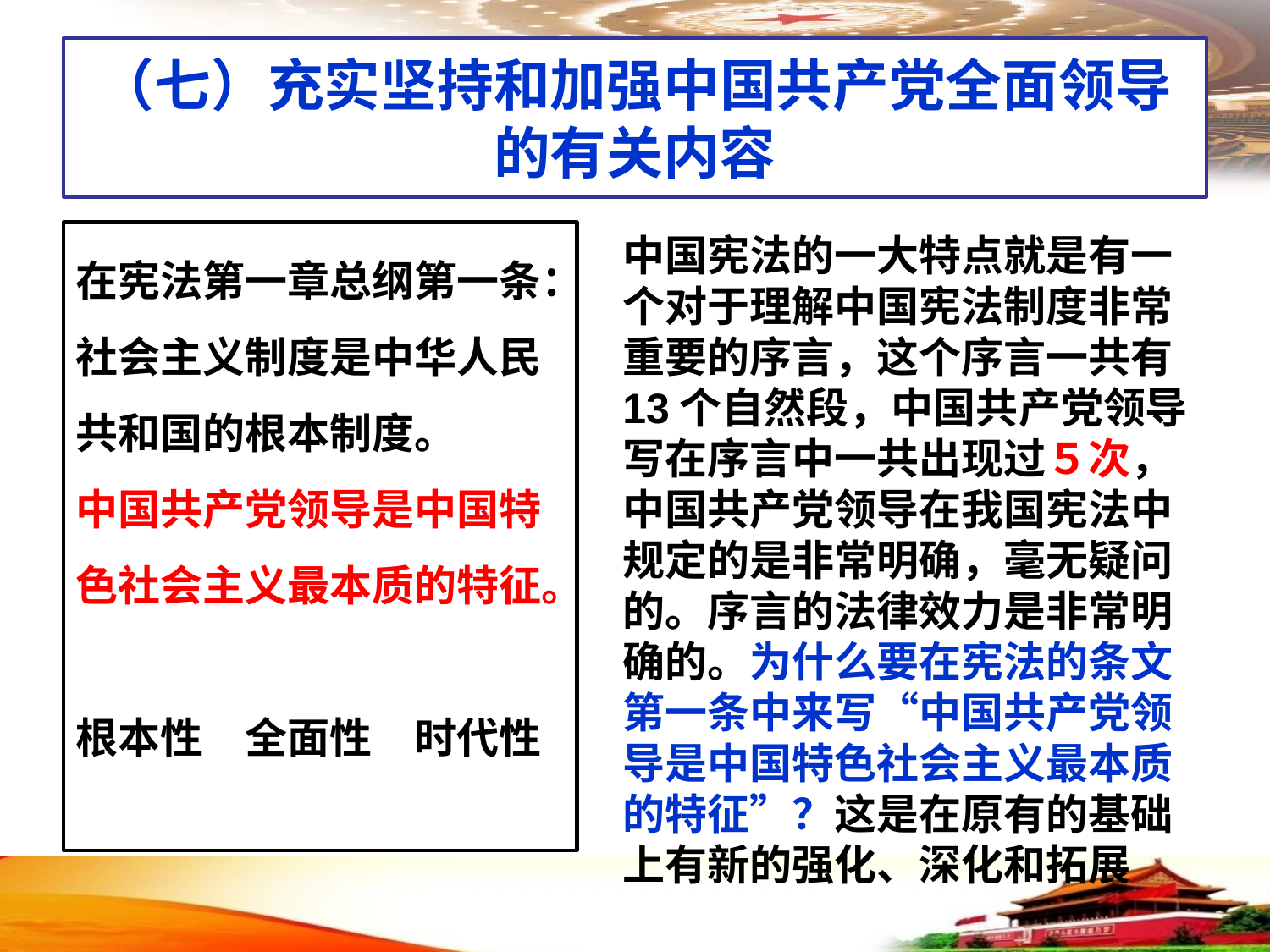

# （七）充实坚持和加强中国共产党全面领导的有关内容
在宪法第一章总纲第一条：社会主义制度是中华人民共和国的根本制度。
中国共产党领导是中国特色社会主义最本质的特征。

根本性　全面性　时代性
中国宪法的一大特点就是有一个对于理解中国宪法制度非常重要的序言，这个序言一共有13个自然段，中国共产党领导写在序言中一共出现过５次，中国共产党领导在我国宪法中规定的是非常明确，毫无疑问的。序言的法律效力是非常明确的。为什么要在宪法的条文第一条中来写“中国共产党领导是中国特色社会主义最本质的特征”？这是在原有的基础上有新的强化、深化和拓展